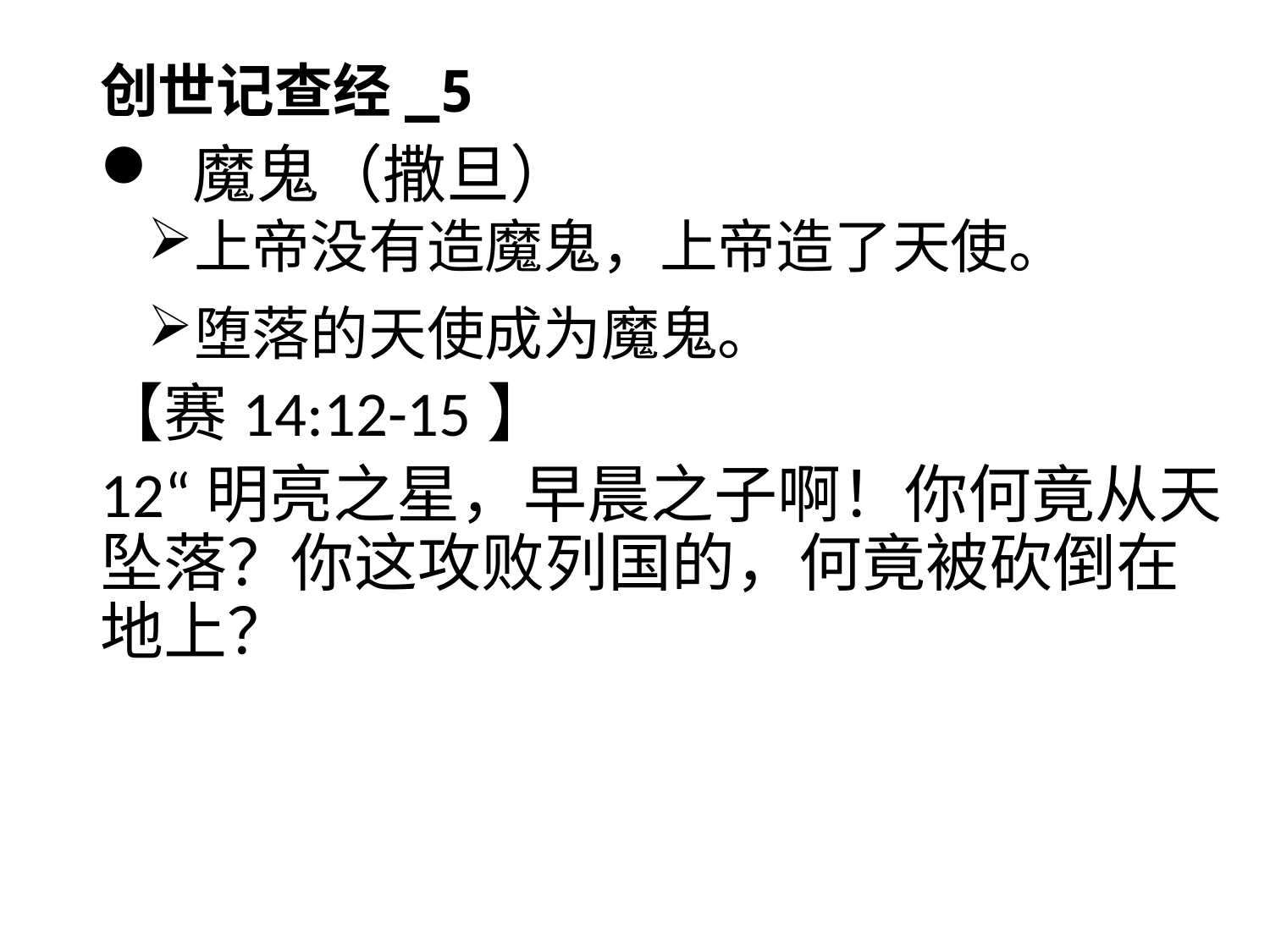

# 创世记查经_5
 魔鬼（撒旦）
上帝没有造魔鬼，上帝造了天使。

堕落的天使成为魔鬼。
【赛14:12-15】
12“明亮之星，早晨之子啊！你何竟从天坠落？你这攻败列国的，何竟被砍倒在地上？